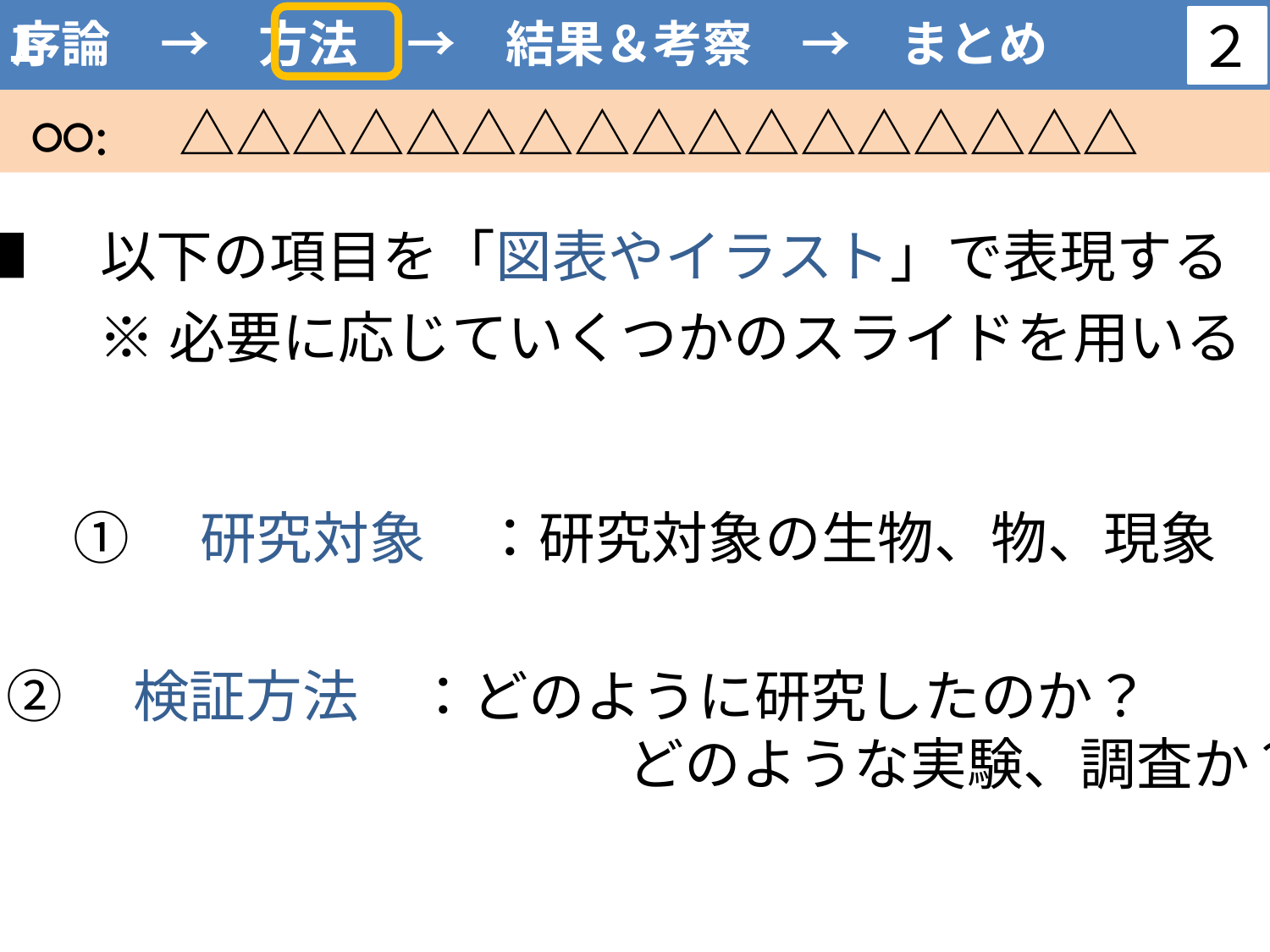

２
１
序論　→　方法　→　結果＆考察　→　まとめ

○○:　△△△△△△△△△△△△△△△△△
■　以下の項目を「図表やイラスト」で表現する
※必要に応じていくつかのスライドを用いる
①　研究対象　：研究対象の生物、物、現象
②　検証方法　：どのように研究したのか？
　　　　　　　　　　　どのような実験、調査か？